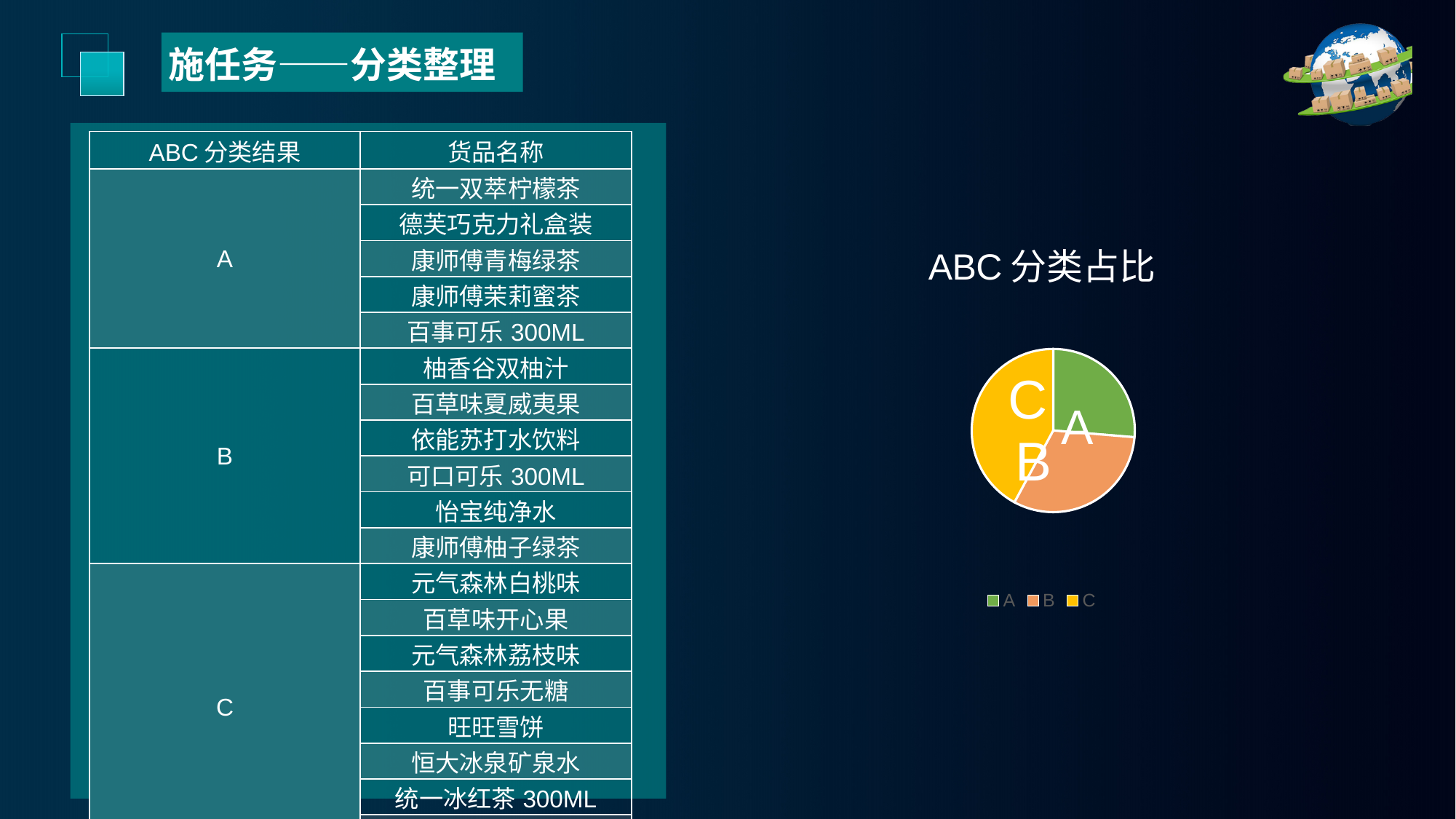

施任务——分类整理

| ABC分类结果 | 货品名称 |
| --- | --- |
| A | 统一双萃柠檬茶 |
|  | 德芙巧克力礼盒装 |
|  | 康师傅青梅绿茶 |
|  | 康师傅茉莉蜜茶 |
|  | 百事可乐300ML |
| B | 柚香谷双柚汁 |
|  | 百草味夏威夷果 |
|  | 依能苏打水饮料 |
|  | 可口可乐300ML |
|  | 怡宝纯净水 |
|  | 康师傅柚子绿茶 |
| C | 元气森林白桃味 |
|  | 百草味开心果 |
|  | 元气森林荔枝味 |
|  | 百事可乐无糖 |
|  | 旺旺雪饼 |
|  | 恒大冰泉矿泉水 |
|  | 统一冰红茶300ML |
|  | 统一阿萨姆350ML |

### Chart: ABC分类占比

| Category | 销售额 |
|---|---|
| A | 5.0 |
| B | 6.0 |
| C | 8.0 |